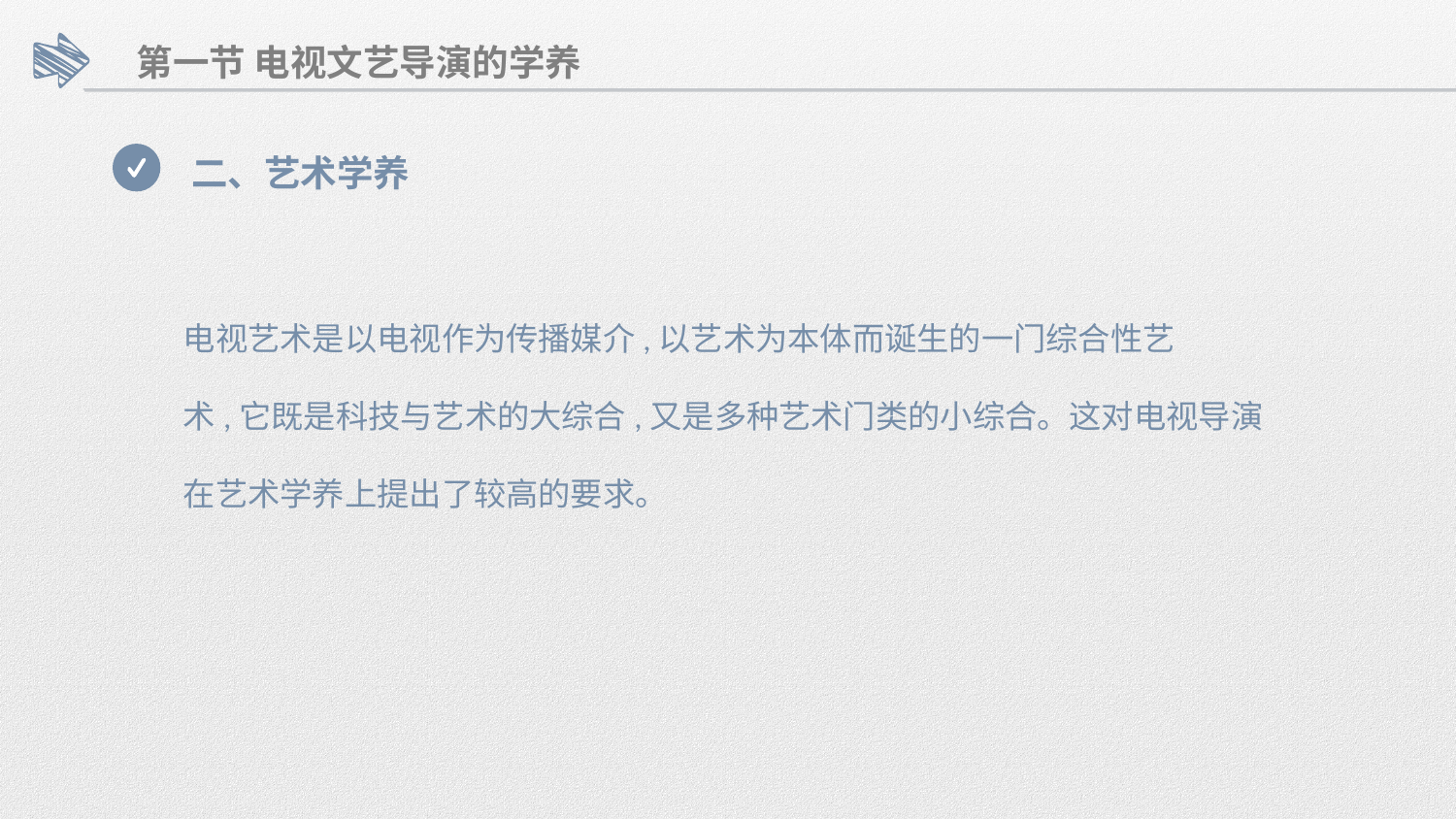

第一节 电视文艺导演的学养
二、艺术学养

电视艺术是以电视作为传播媒介,以艺术为本体而诞生的一门综合性艺
术,它既是科技与艺术的大综合,又是多种艺术门类的小综合。这对电视导演
在艺术学养上提出了较高的要求。